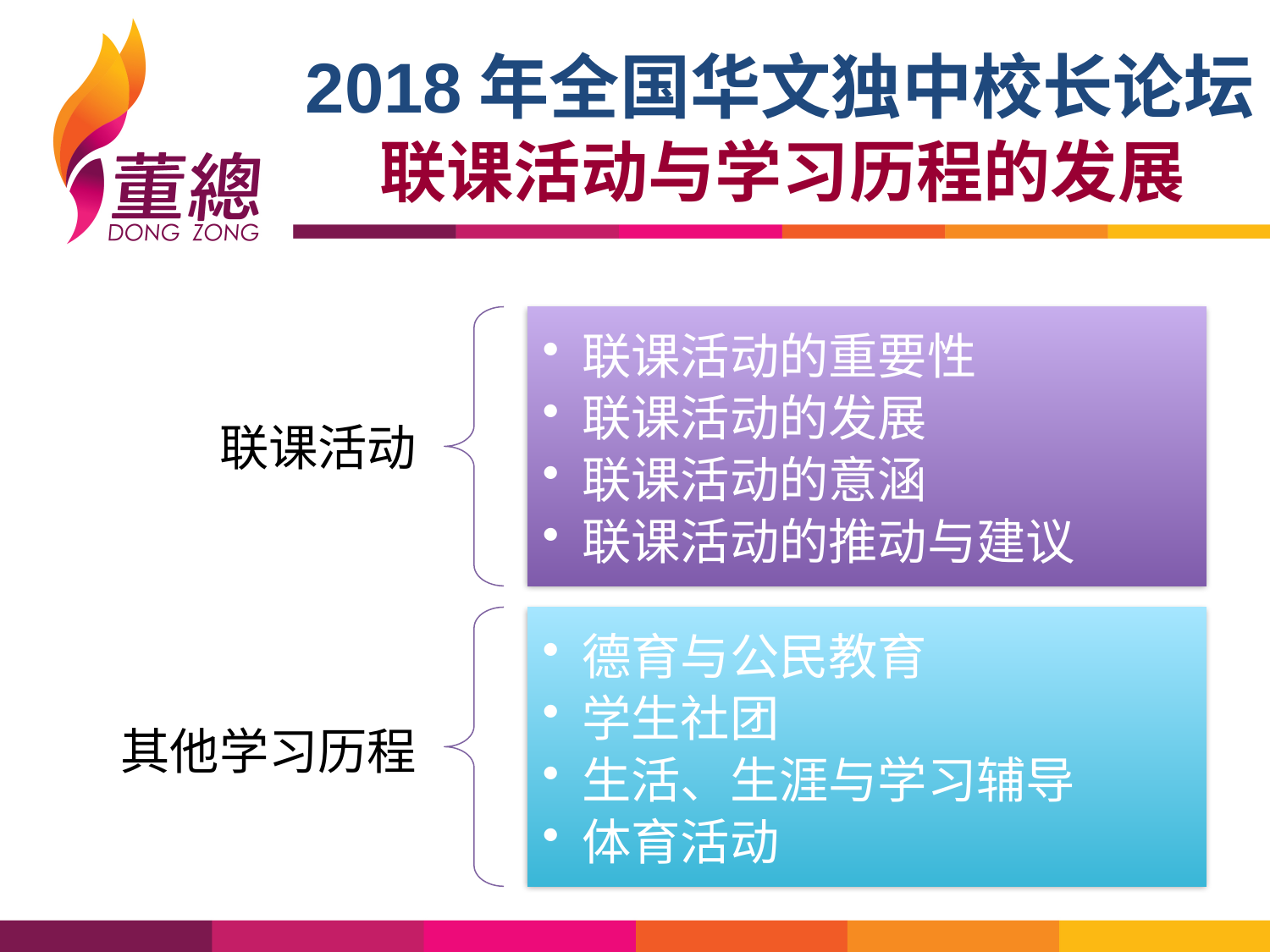

2018年全国华文独中校长论坛

联课活动与学习历程的发展
联课活动
联课活动的重要性
联课活动的发展
联课活动的意涵
联课活动的推动与建议
其他学习历程
德育与公民教育
学生社团
生活、生涯与学习辅导
体育活动